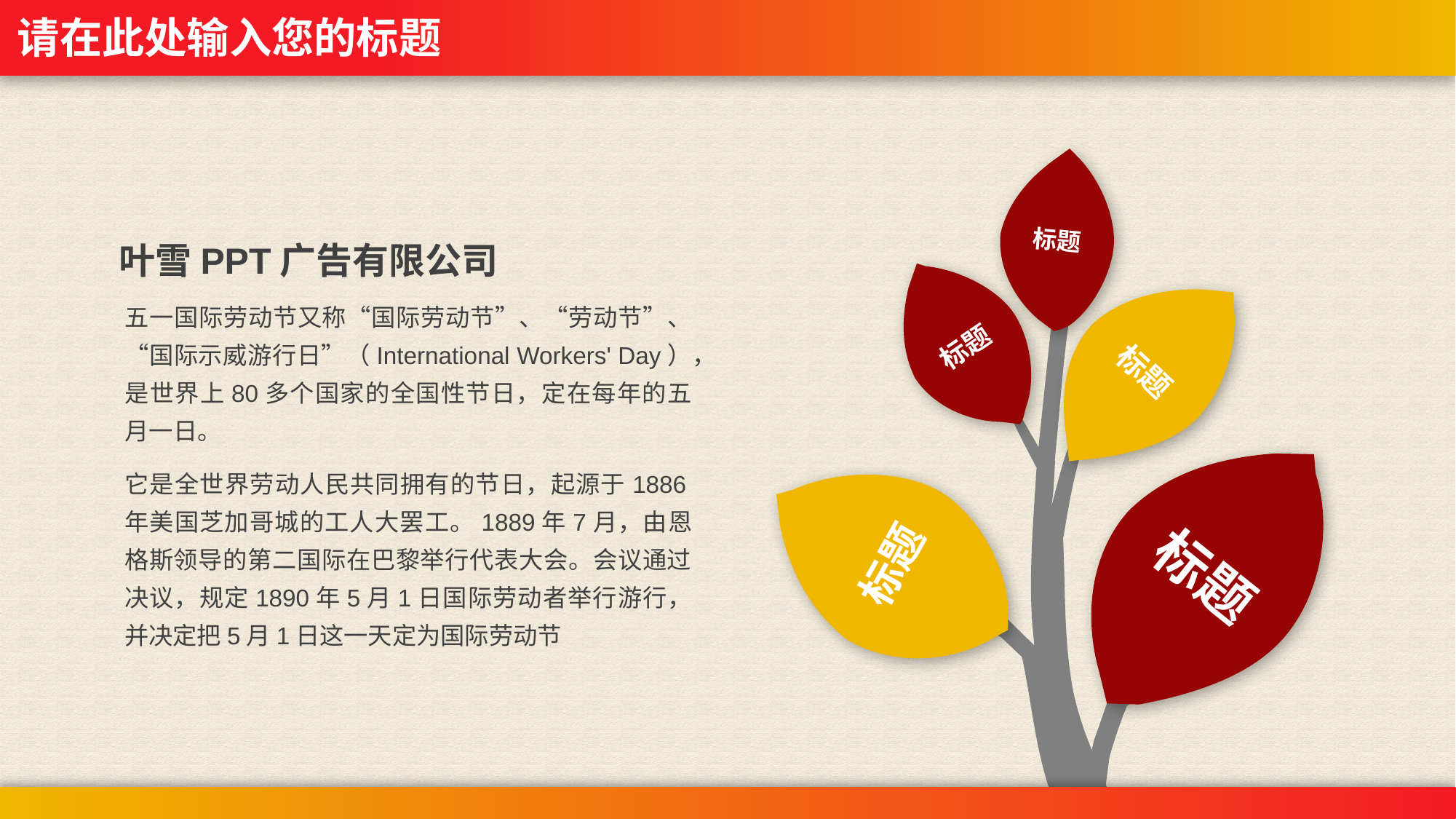

请在此处输入您的标题
标题
叶雪PPT广告有限公司
标题
标题
五一国际劳动节又称“国际劳动节”、“劳动节”、“国际示威游行日”（International Workers' Day），是世界上80多个国家的全国性节日，定在每年的五月一日。

标题
标题
它是全世界劳动人民共同拥有的节日，起源于1886年美国芝加哥城的工人大罢工。1889年7月，由恩格斯领导的第二国际在巴黎举行代表大会。会议通过决议，规定1890年5月1日国际劳动者举行游行，并决定把5月1日这一天定为国际劳动节